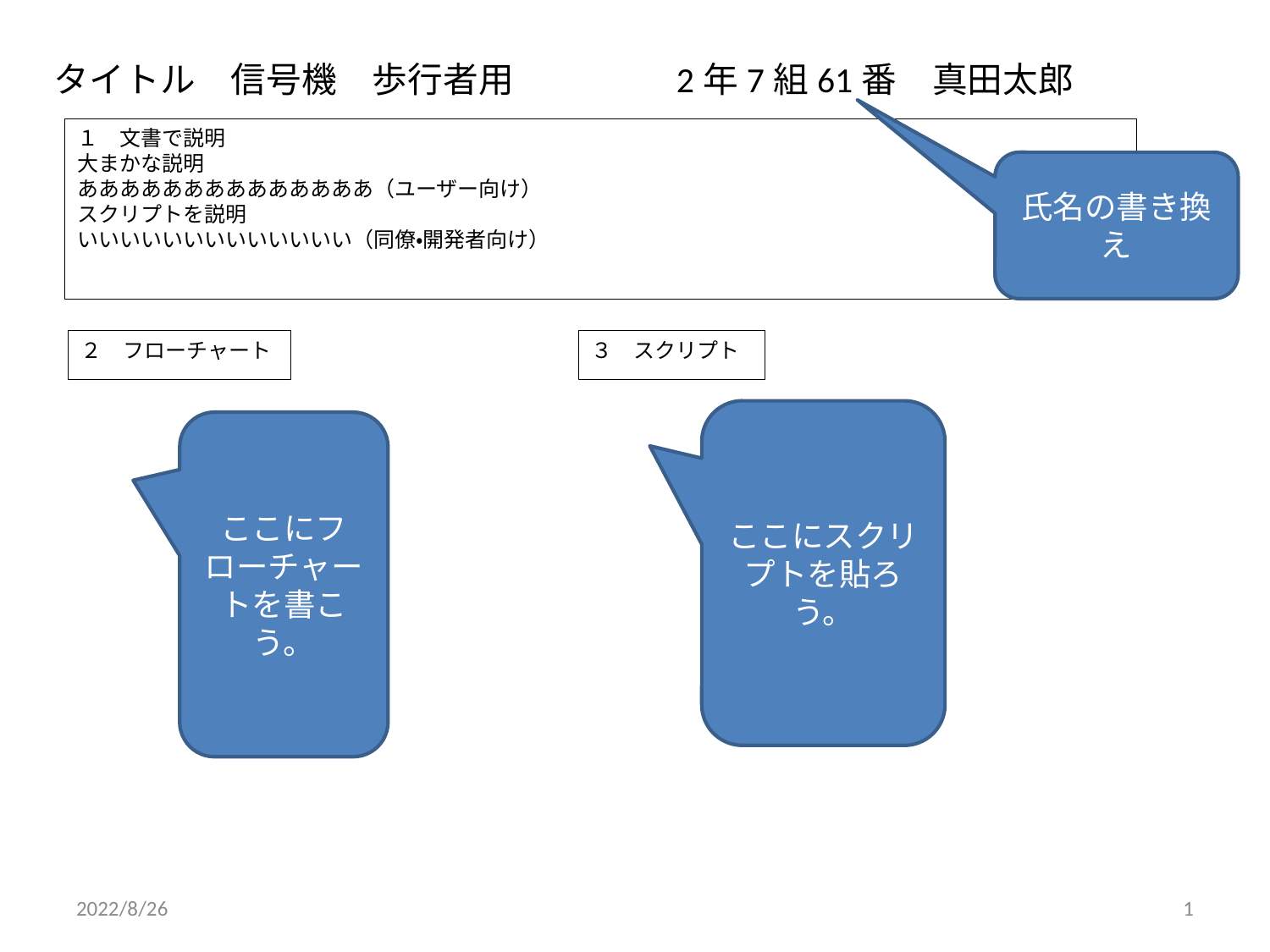

# タイトル　信号機　歩行者用
2年7組61番　真田太郎
１　文書で説明
大まかな説明
ああああああああああああああ（ユーザー向け）
スクリプトを説明
いいいいいいいいいいいいい（同僚・開発者向け）

氏名の書き換え
２　フローチャート

３　スクリプト

ここにスクリプトを貼ろう。
ここにフローチャートを書こう。
2022/8/26
1